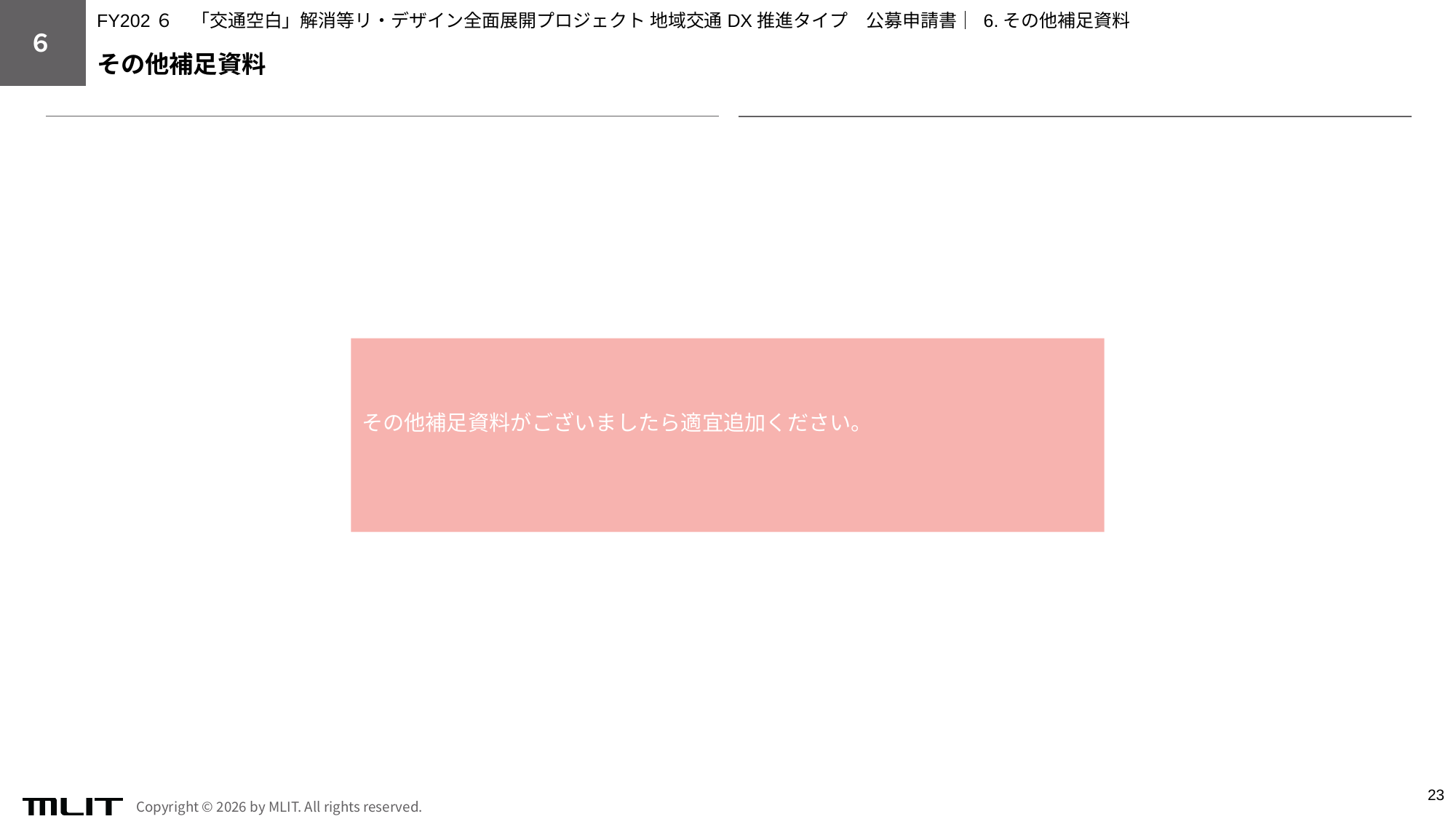

FY202６　「交通空白」解消等リ・デザイン全面展開プロジェクト 地域交通DX推進タイプ　公募申請書│ 6.その他補足資料
６
その他補足資料

その他補足資料がございましたら適宜追加ください。

23